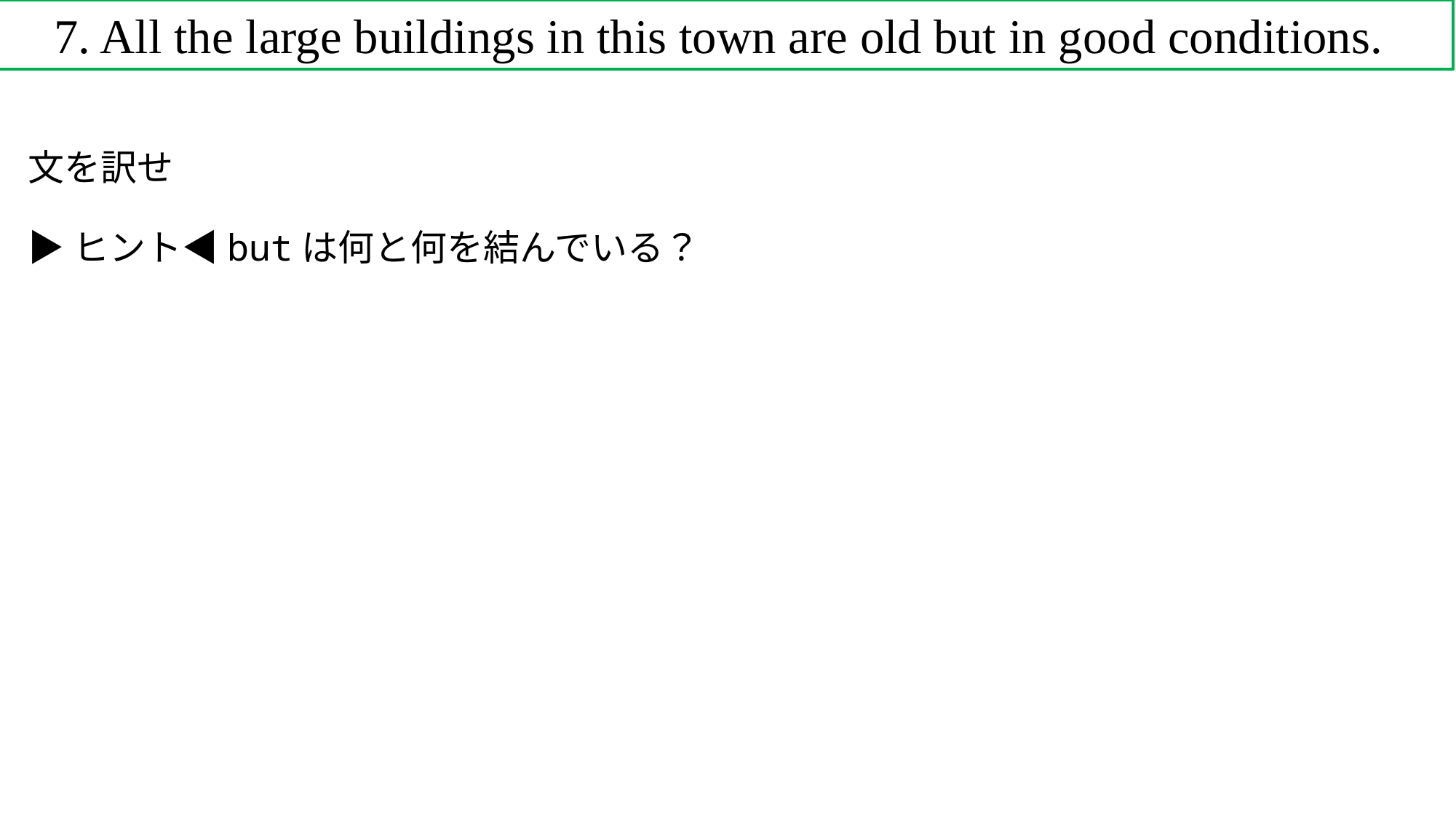

7. All the large buildings in this town are old but in good conditions.
文を訳せ
▶ヒント◀butは何と何を結んでいる？